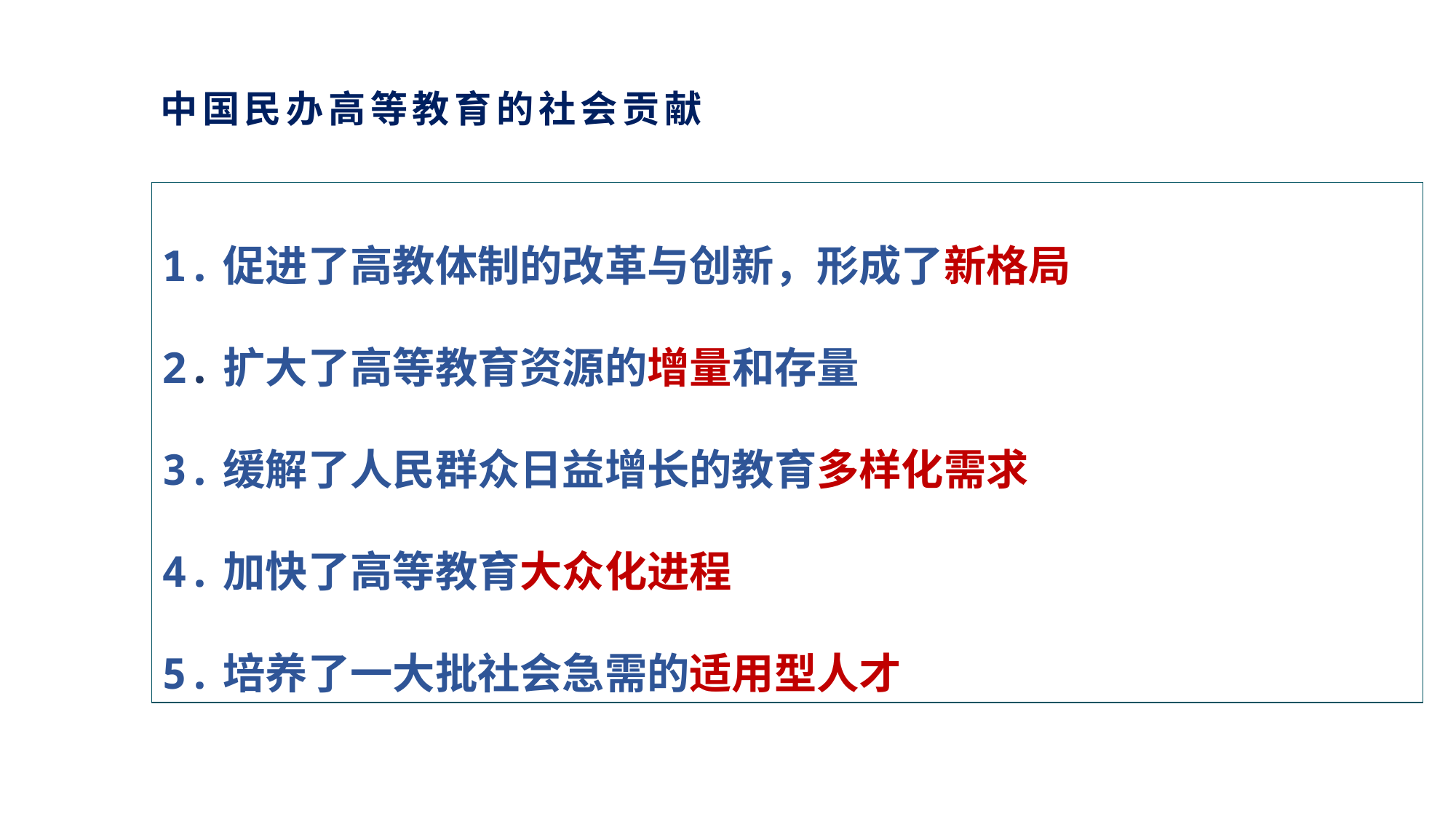

# 中国民办高等教育的社会贡献
1.促进了高教体制的改革与创新，形成了新格局
2.扩大了高等教育资源的增量和存量
3.缓解了人民群众日益增长的教育多样化需求
4.加快了高等教育大众化进程
5.培养了一大批社会急需的适用型人才